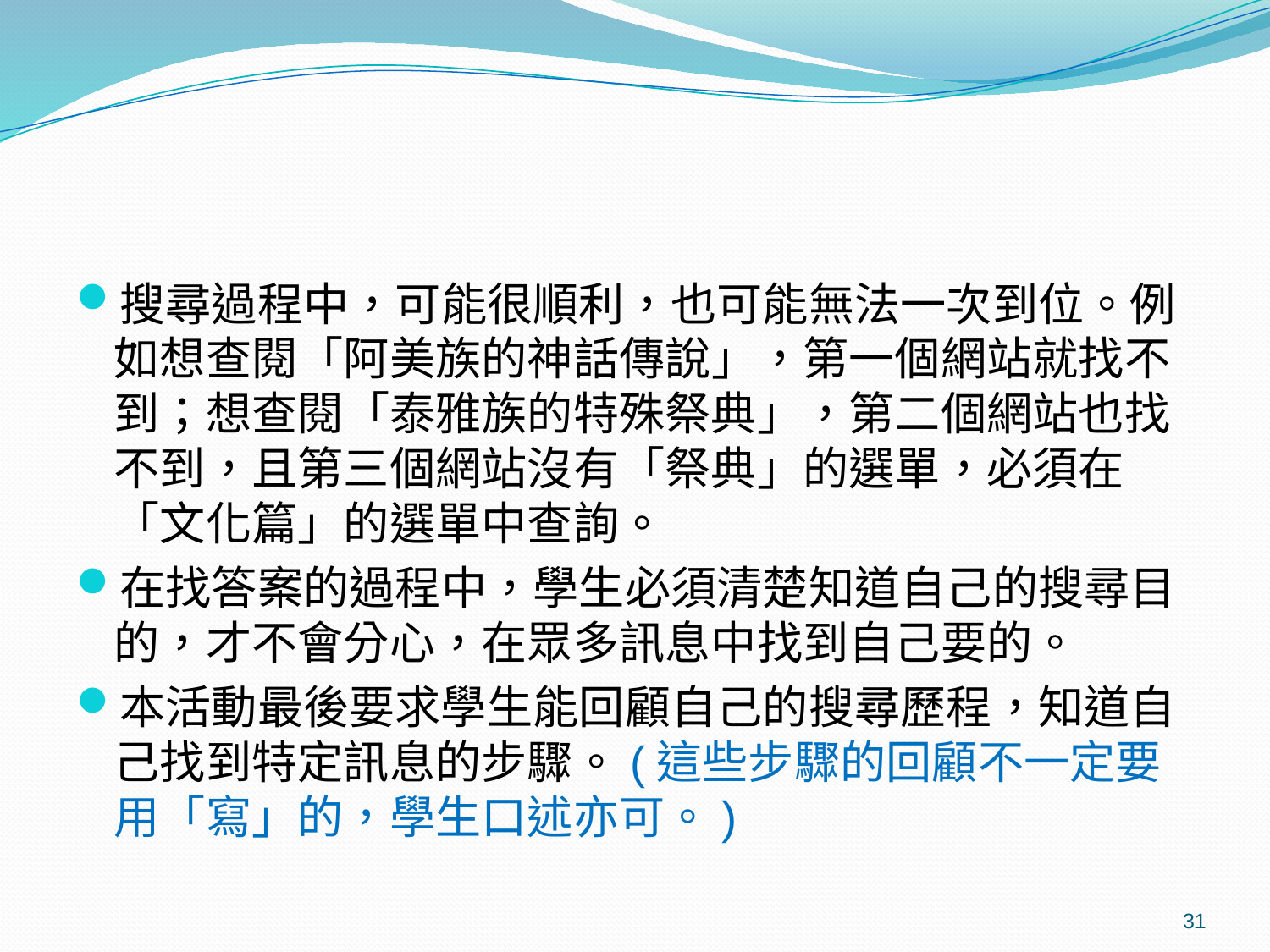

#
搜尋過程中，可能很順利，也可能無法一次到位。例如想查閱「阿美族的神話傳說」，第一個網站就找不到；想查閱「泰雅族的特殊祭典」，第二個網站也找不到，且第三個網站沒有「祭典」的選單，必須在「文化篇」的選單中查詢。
在找答案的過程中，學生必須清楚知道自己的搜尋目的，才不會分心，在眾多訊息中找到自己要的。
本活動最後要求學生能回顧自己的搜尋歷程，知道自己找到特定訊息的步驟。(這些步驟的回顧不一定要用「寫」的，學生口述亦可。)

31